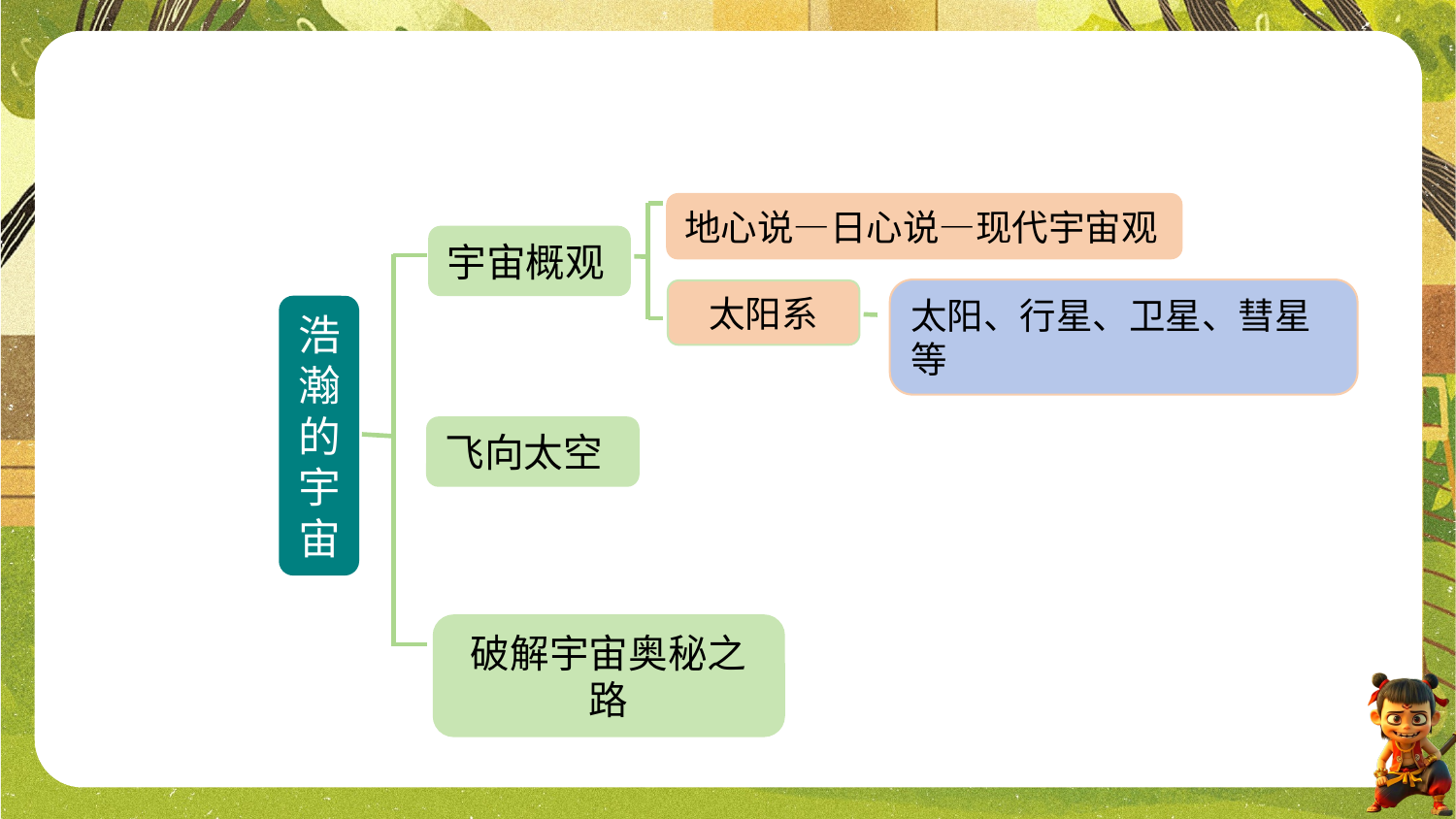

地心说—日心说—现代宇宙观
宇宙概观
太阳、行星、卫星、彗星等
太阳系
浩瀚的宇宙
飞向太空
破解宇宙奥秘之路